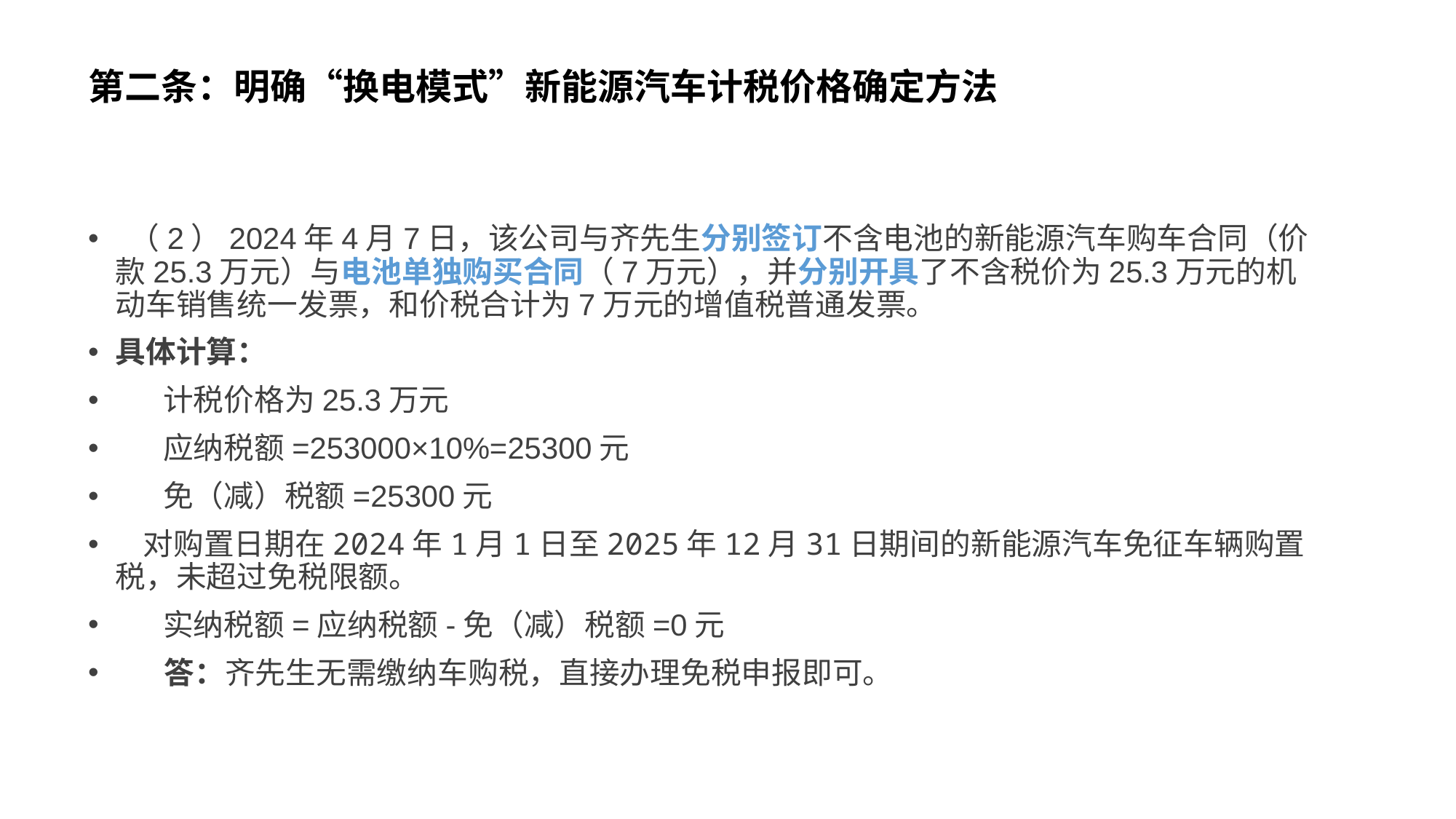

# 第二条：明确“换电模式”新能源汽车计税价格确定方法
 （2）2024年4月7日，该公司与齐先生分别签订不含电池的新能源汽车购车合同（价款25.3万元）与电池单独购买合同（7万元），并分别开具了不含税价为25.3万元的机动车销售统一发票，和价税合计为7万元的增值税普通发票。
具体计算：
      计税价格为25.3万元
      应纳税额=253000×10%=25300元
      免（减）税额=25300元
   对购置日期在2024年1月1日至2025年12月31日期间的新能源汽车免征车辆购置税，未超过免税限额。
      实纳税额=应纳税额-免（减）税额=0元
      答：齐先生无需缴纳车购税，直接办理免税申报即可。